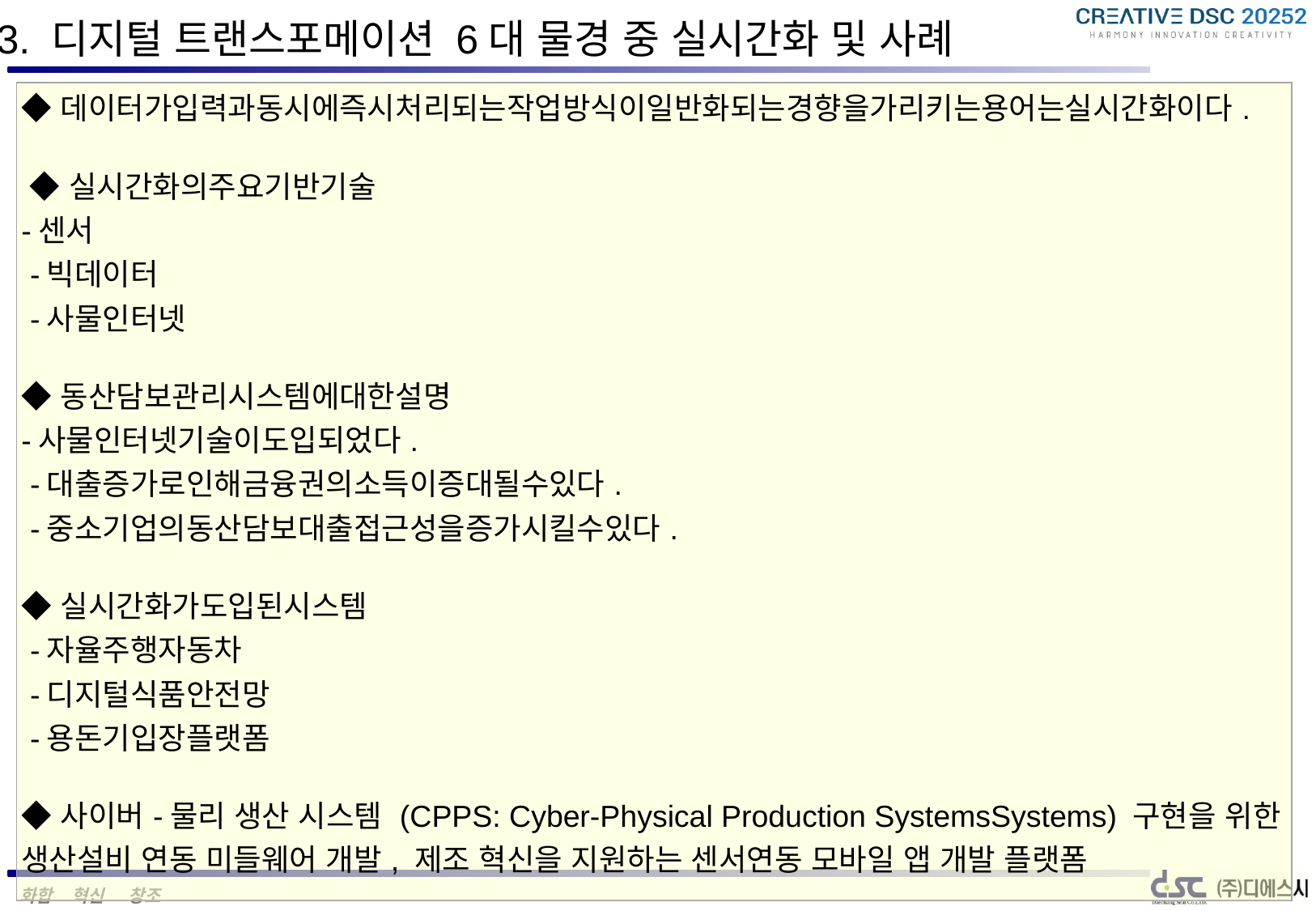

3. 디지털 트랜스포메이션 6대 물경 중 실시간화 및 사례
| ◆데이터가입력과동시에즉시처리되는작업방식이일반화되는경향을가리키는용어는실시간화이다. ◆실시간화의주요기반기술 -센서 -빅데이터 -사물인터넷   ◆동산담보관리시스템에대한설명 -사물인터넷기술이도입되었다. -대출증가로인해금융권의소득이증대될수있다. -중소기업의동산담보대출접근성을증가시킬수있다.   ◆실시간화가도입된시스템 -자율주행자동차 -디지털식품안전망 -용돈기입장플랫폼 ◆사이버-물리 생산 시스템 (CPPS: Cyber-Physical Production SystemsSystems) 구현을 위한 생산설비 연동 미들웨어 개발, 제조 혁신을 지원하는 센서연동 모바일 앱 개발 플랫폼 |
| --- |